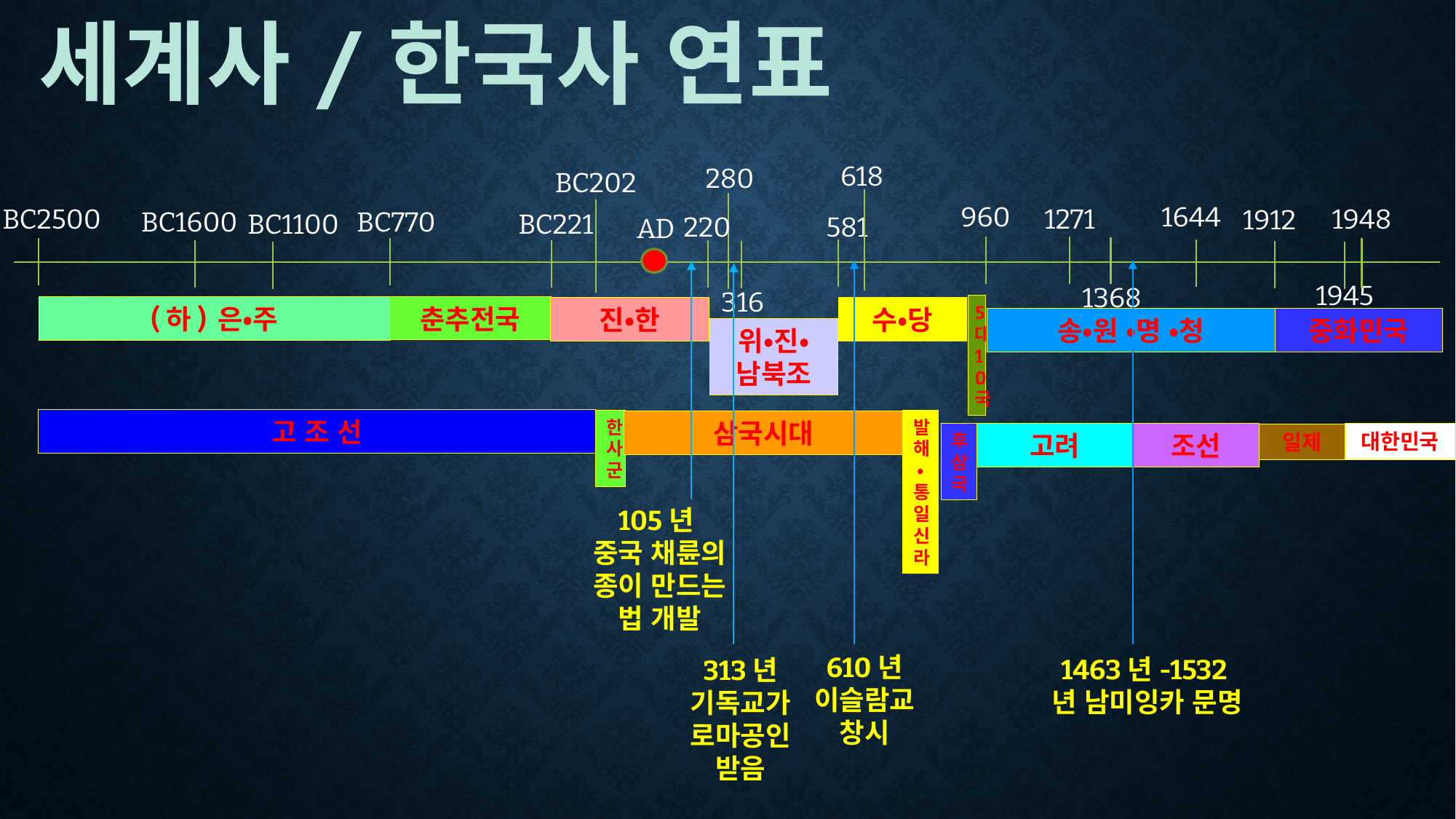

# 세계사/한국사 연표
618
280
BC202
960
1644
1271
BC2500
1948
1912
BC1600
BC770
BC1100
BC221
220
581
AD

1945
1368
316
5대10국
춘추전국
(하) 은•주
수•당
진•한
송•원 •명 •청
중화민국
위•진•남북조
고 조 선
한사군
발해•통일신라
삼국시대
고려
조선
대한민국
후삼국
일제
105년
중국 채륜의 종이 만드는 법 개발
610년 이슬람교 창시
1463년-1532년 남미잉카 문명
313년 기독교가 로마공인 받음